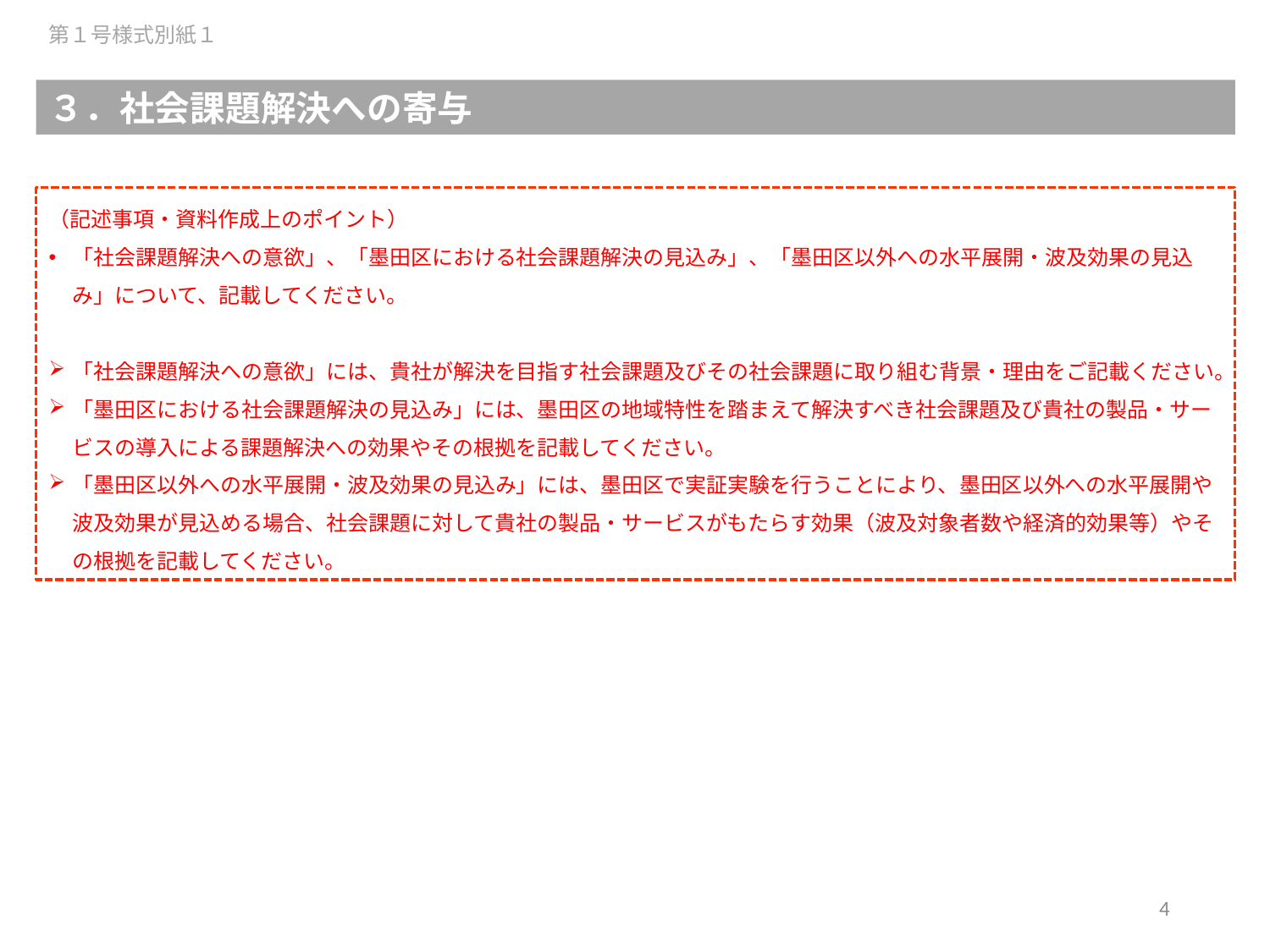

第１号様式別紙１
３．社会課題解決への寄与
（記述事項・資料作成上のポイント）
「社会課題解決への意欲」、「墨田区における社会課題解決の見込み」、「墨田区以外への水平展開・波及効果の見込み」について、記載してください。

「社会課題解決への意欲」には、貴社が解決を目指す社会課題及びその社会課題に取り組む背景・理由をご記載ください。
「墨田区における社会課題解決の見込み」には、墨田区の地域特性を踏まえて解決すべき社会課題及び貴社の製品・サービスの導入による課題解決への効果やその根拠を記載してください。
「墨田区以外への水平展開・波及効果の見込み」には、墨田区で実証実験を行うことにより、墨田区以外への水平展開や波及効果が見込める場合、社会課題に対して貴社の製品・サービスがもたらす効果（波及対象者数や経済的効果等）やその根拠を記載してください。
4